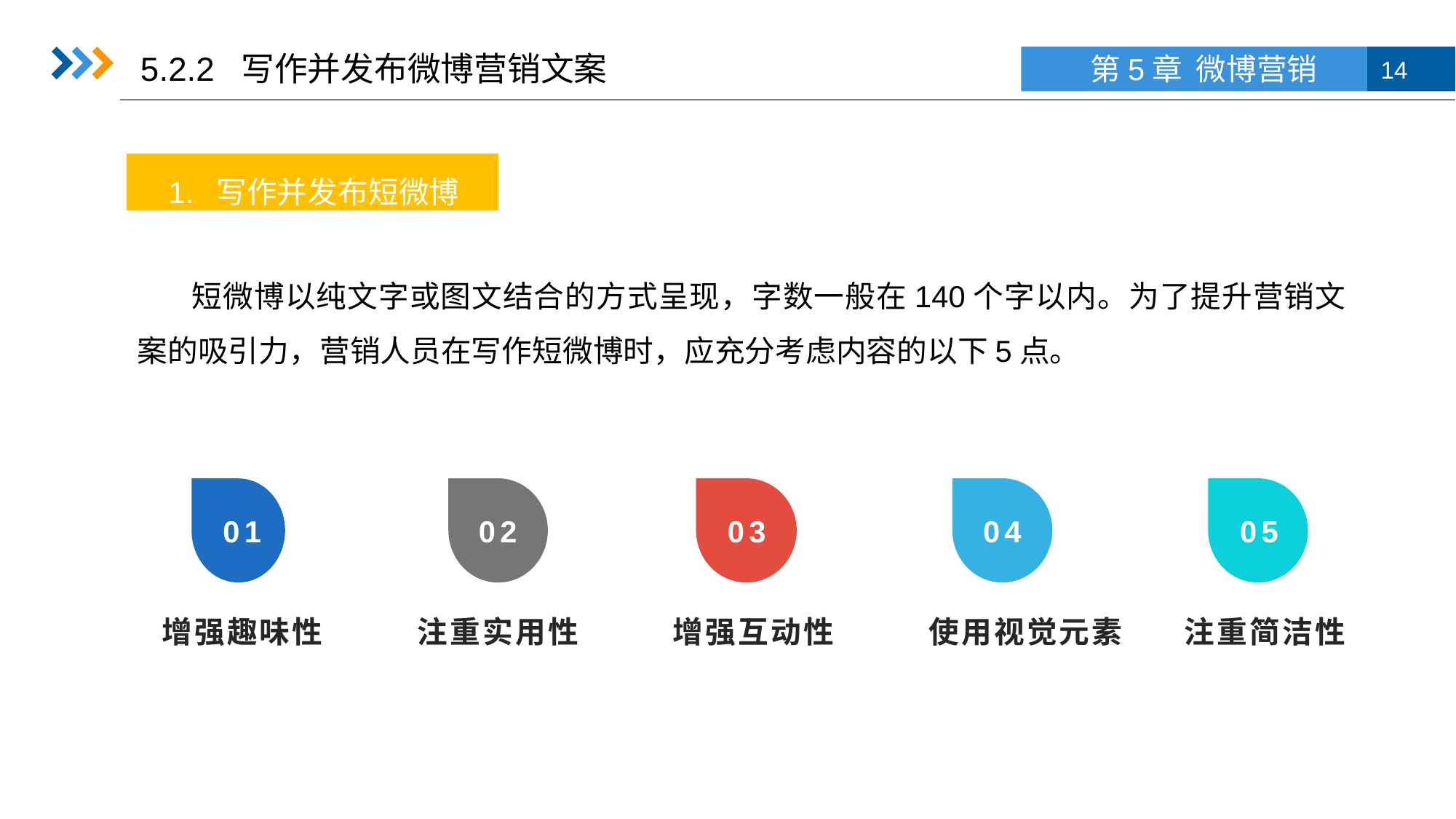

5.2.2  写作并发布微博营销文案
1. 写作并发布短微博
短微博以纯文字或图文结合的方式呈现，字数一般在140个字以内。为了提升营销文案的吸引力，营销人员在写作短微博时，应充分考虑内容的以下5点。

01
02
03
04
05
增强趣味性
注重实用性
增强互动性
使用视觉元素
注重简洁性